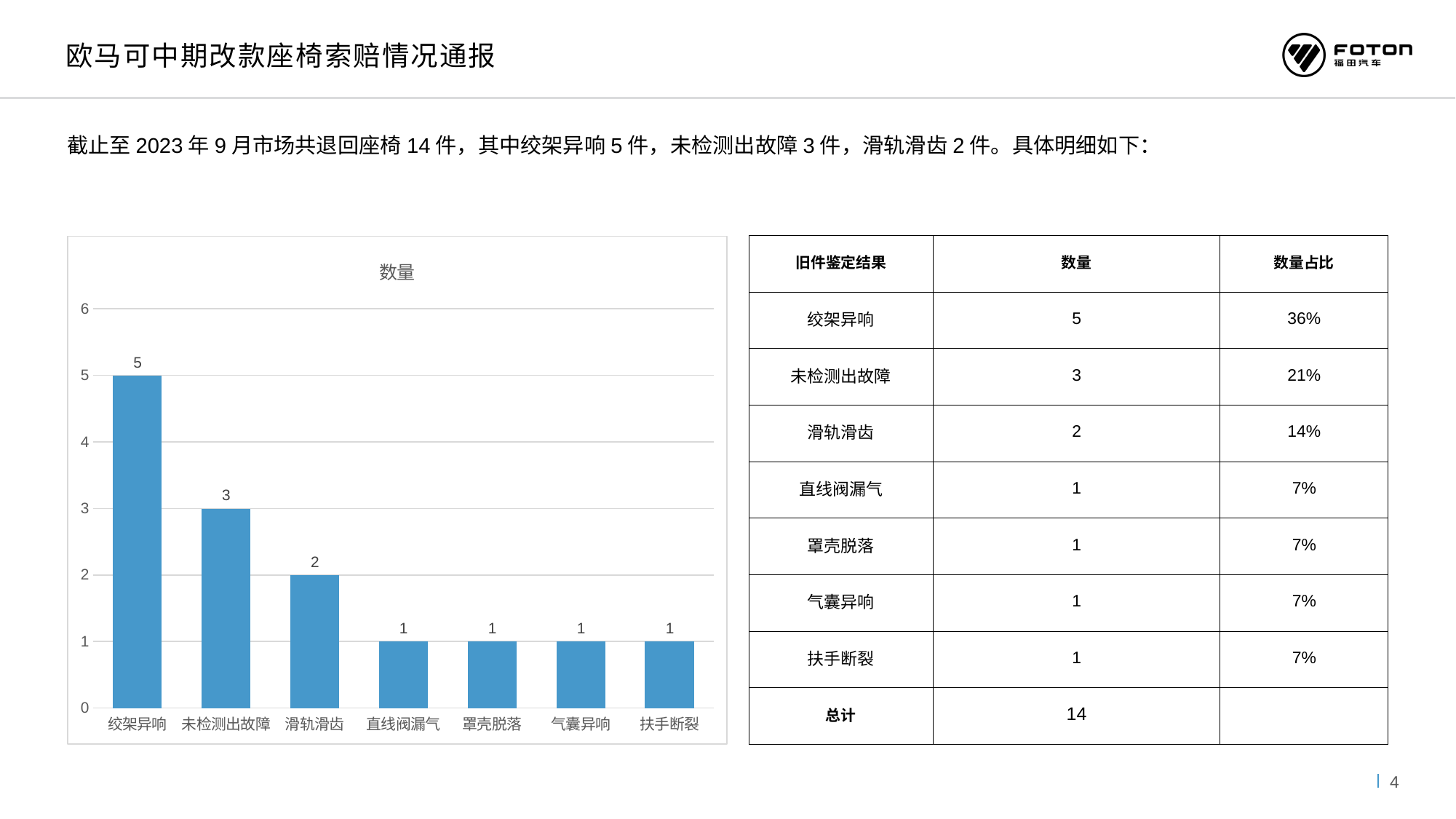

欧马可中期改款座椅索赔情况通报
截止至2023年9月市场共退回座椅14件，其中绞架异响5件，未检测出故障3件，滑轨滑齿2件。具体明细如下：

### Chart:

| Category | 数量 |
|---|---|
| 绞架异响 | 5.0 |
| 未检测出故障 | 3.0 |
| 滑轨滑齿 | 2.0 |
| 直线阀漏气 | 1.0 |
| 罩壳脱落 | 1.0 |
| 气囊异响 | 1.0 |
| 扶手断裂 | 1.0 |
| 旧件鉴定结果 | 数量 | 数量占比 |
| --- | --- | --- |
| 绞架异响 | 5 | 36% |
| 未检测出故障 | 3 | 21% |
| 滑轨滑齿 | 2 | 14% |
| 直线阀漏气 | 1 | 7% |
| 罩壳脱落 | 1 | 7% |
| 气囊异响 | 1 | 7% |
| 扶手断裂 | 1 | 7% |
| 总计 | 14 |  |